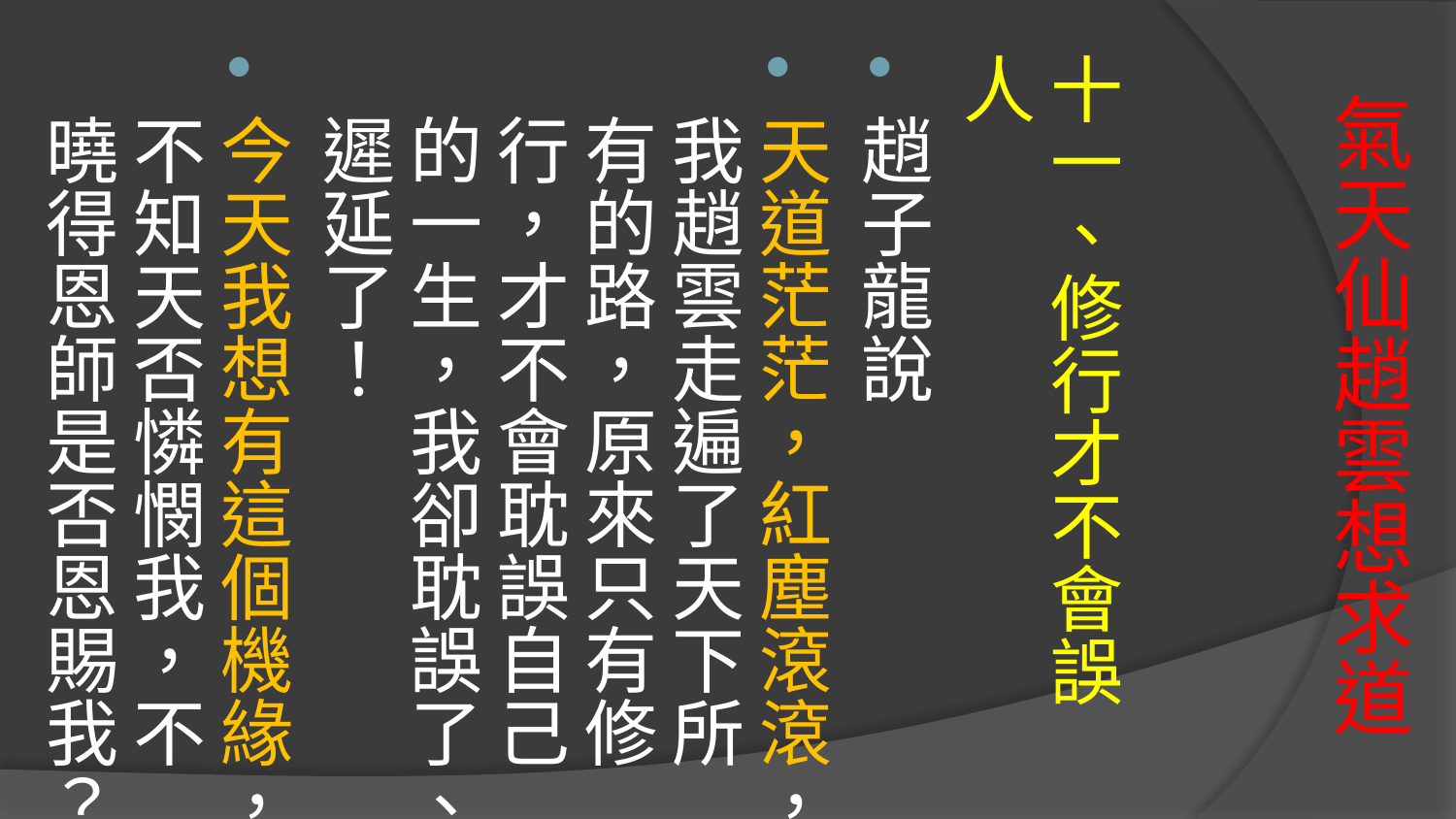

十一、修行才不會誤人
趙子龍說
天道茫茫，紅塵滾滾，我趙雲走遍了天下所有的路，原來只有修行，才不會耽誤自己的一生，我卻耽誤了、遲延了！
今天我想有這個機緣，不知天否憐憫我，不曉得恩師是否恩賜我？
# 氣天仙趙雲想求道